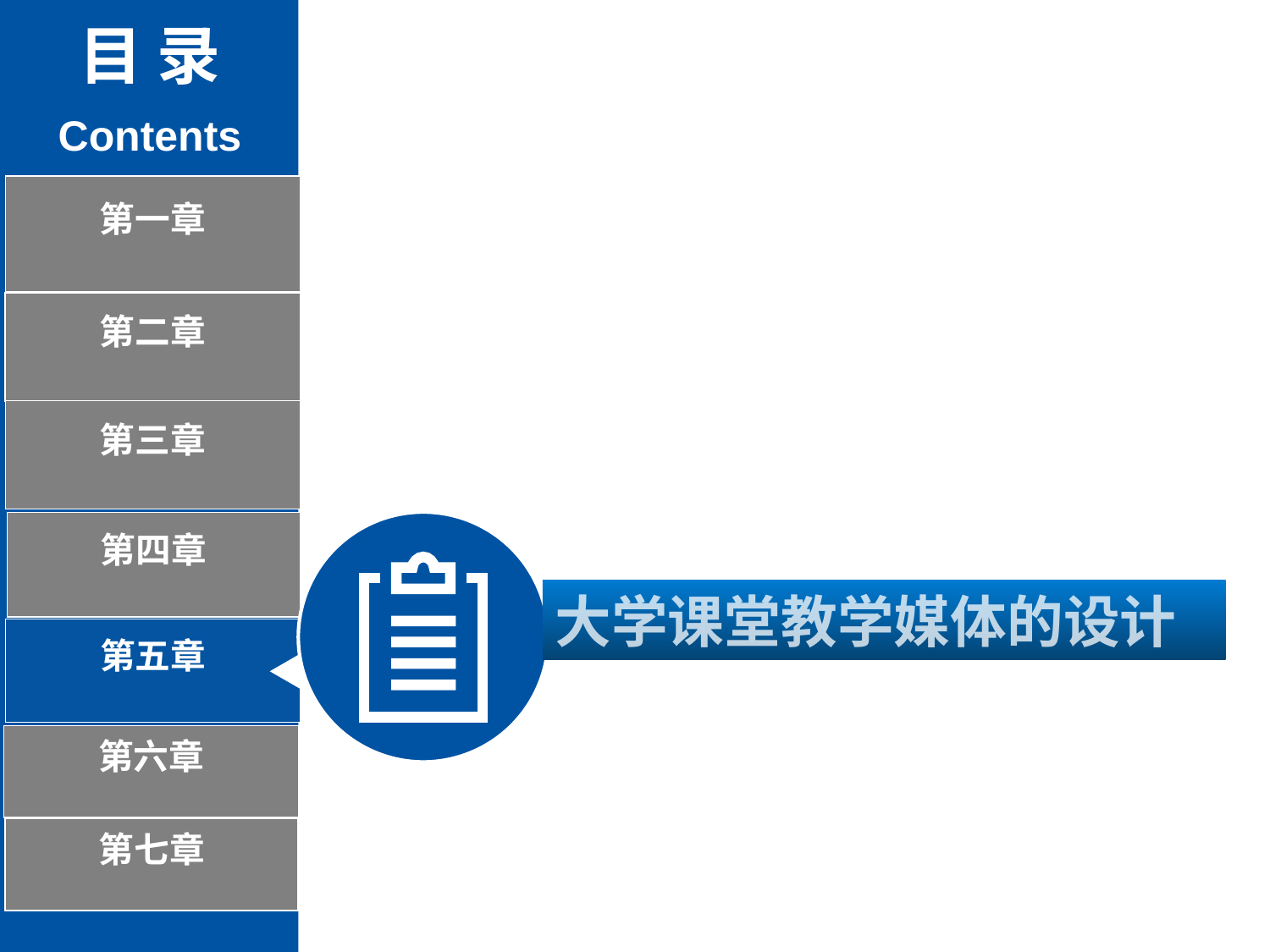

目 录
Contents
第一章

第二章

第三章

第四章

大学课堂教学媒体的设计
第五章

第六章

第七章